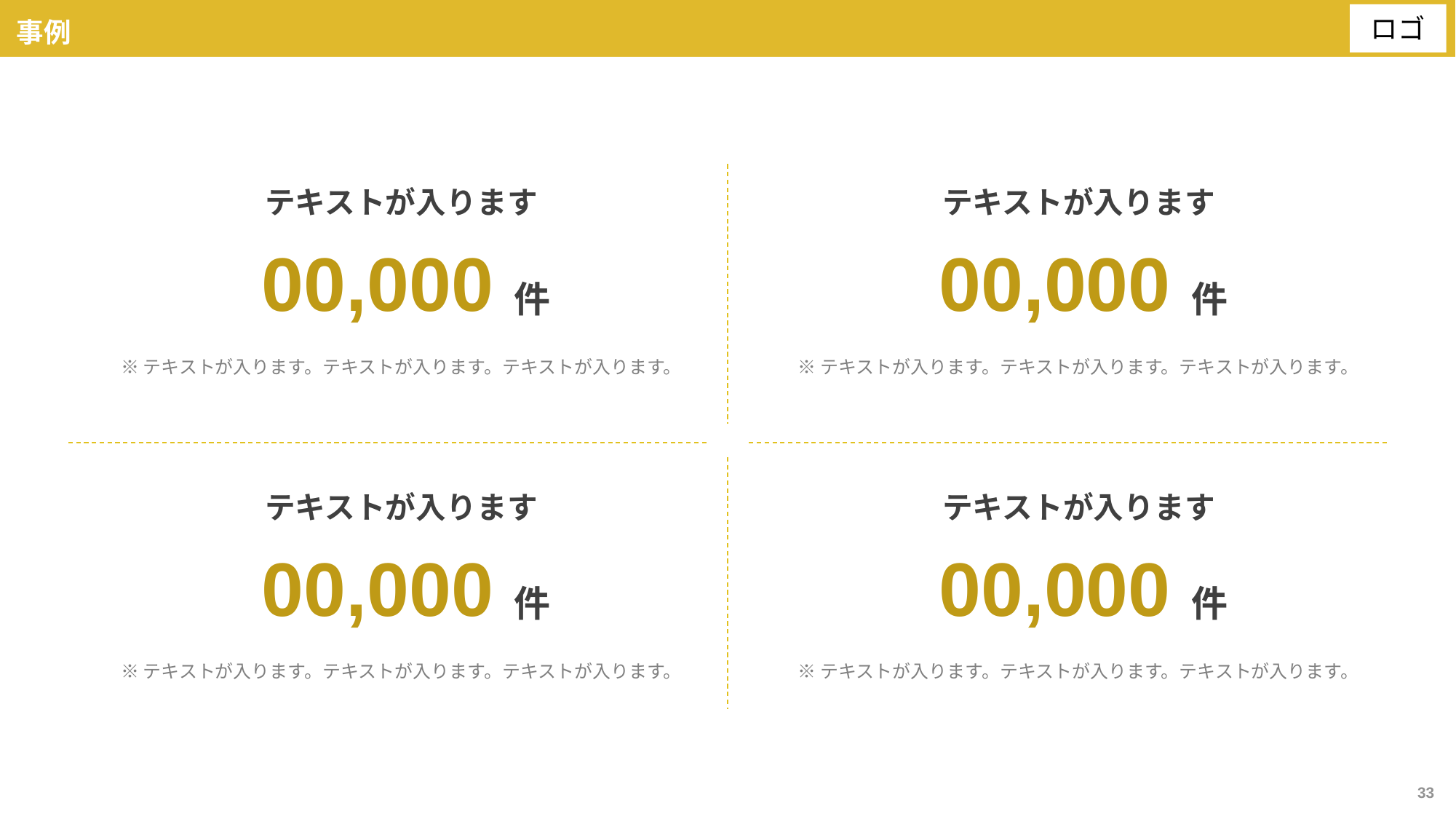

# 事例
テキストが入ります
テキストが入ります
00,000
00,000
件
件
※テキストが入ります。テキストが入ります。テキストが入ります。
※テキストが入ります。テキストが入ります。テキストが入ります。
テキストが入ります
テキストが入ります
00,000
00,000
件
件
※テキストが入ります。テキストが入ります。テキストが入ります。
※テキストが入ります。テキストが入ります。テキストが入ります。
33